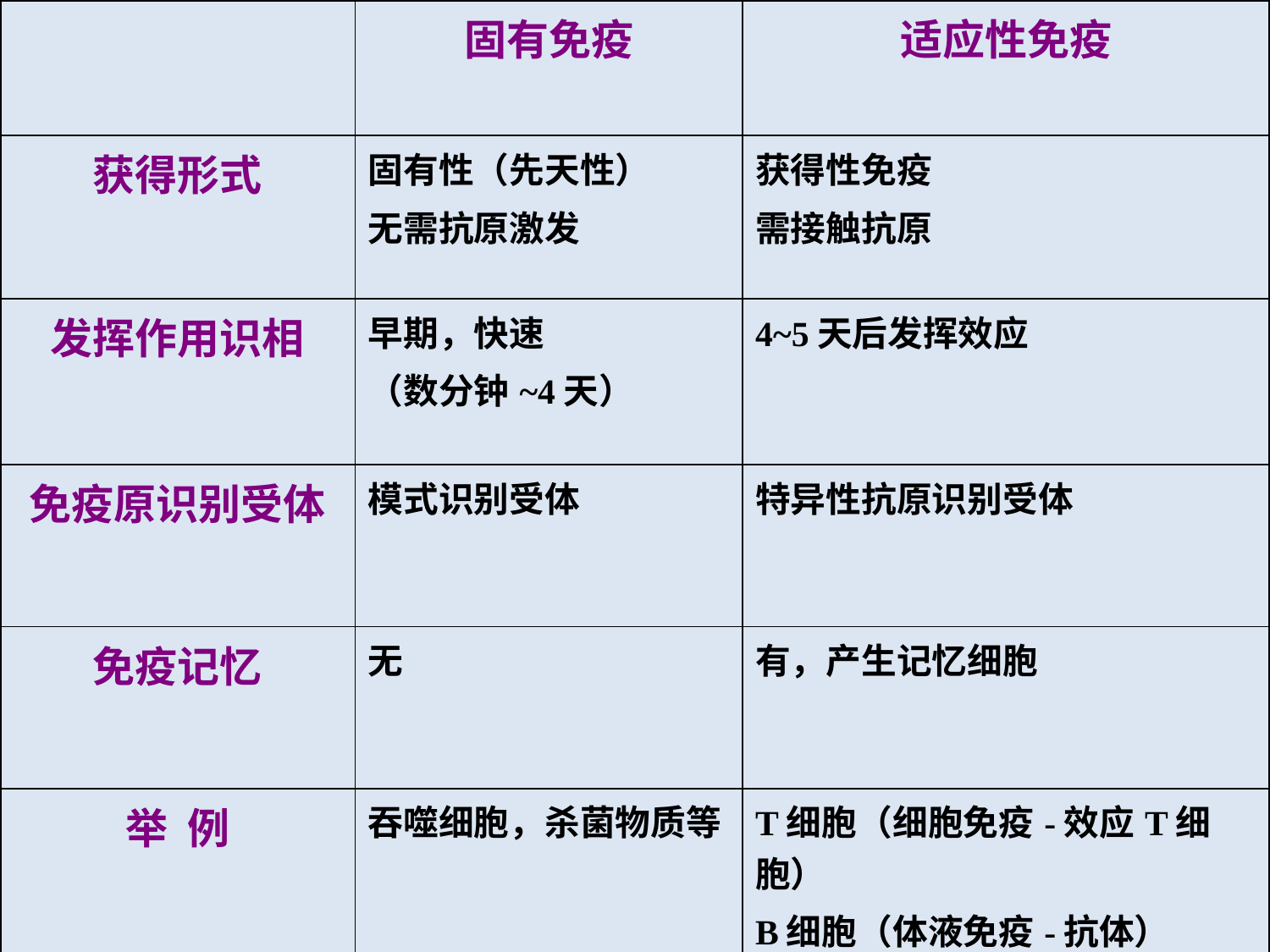

|  | 固有免疫 | 适应性免疫 |
| --- | --- | --- |
| 获得形式 | 固有性（先天性） 无需抗原激发 | 获得性免疫 需接触抗原 |
| 发挥作用识相 | 早期，快速 （数分钟~4天） | 4~5天后发挥效应 |
| 免疫原识别受体 | 模式识别受体 | 特异性抗原识别受体 |
| 免疫记忆 | 无 | 有，产生记忆细胞 |
| 举 例 | 吞噬细胞，杀菌物质等 | T细胞（细胞免疫-效应T细胞） B细胞（体液免疫-抗体） |